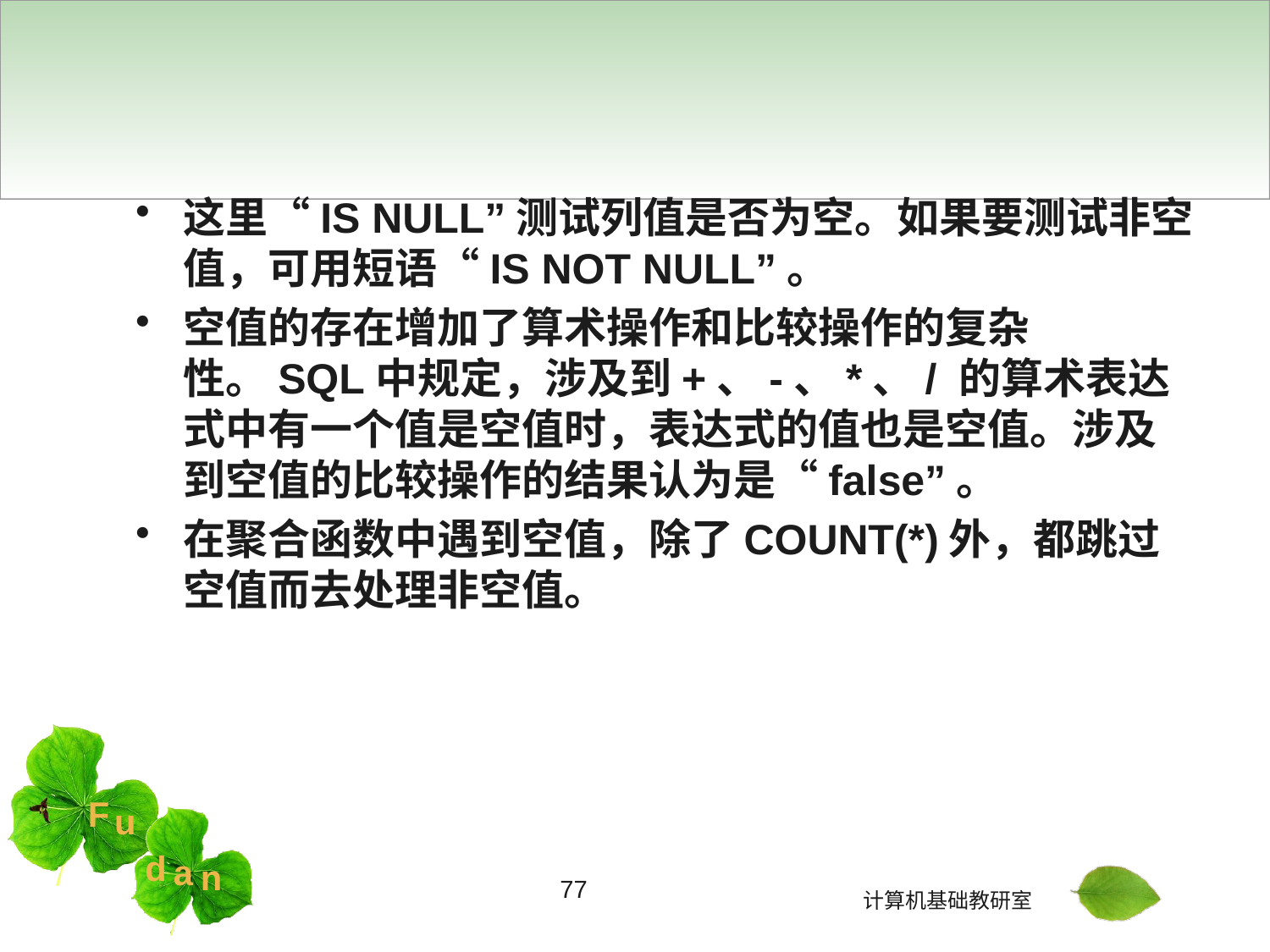

#
这里“IS NULL”测试列值是否为空。如果要测试非空值，可用短语“IS NOT NULL”。
空值的存在增加了算术操作和比较操作的复杂性。SQL中规定，涉及到+、-、*、/ 的算术表达式中有一个值是空值时，表达式的值也是空值。涉及到空值的比较操作的结果认为是“false”。
在聚合函数中遇到空值，除了COUNT(*)外，都跳过空值而去处理非空值。
77